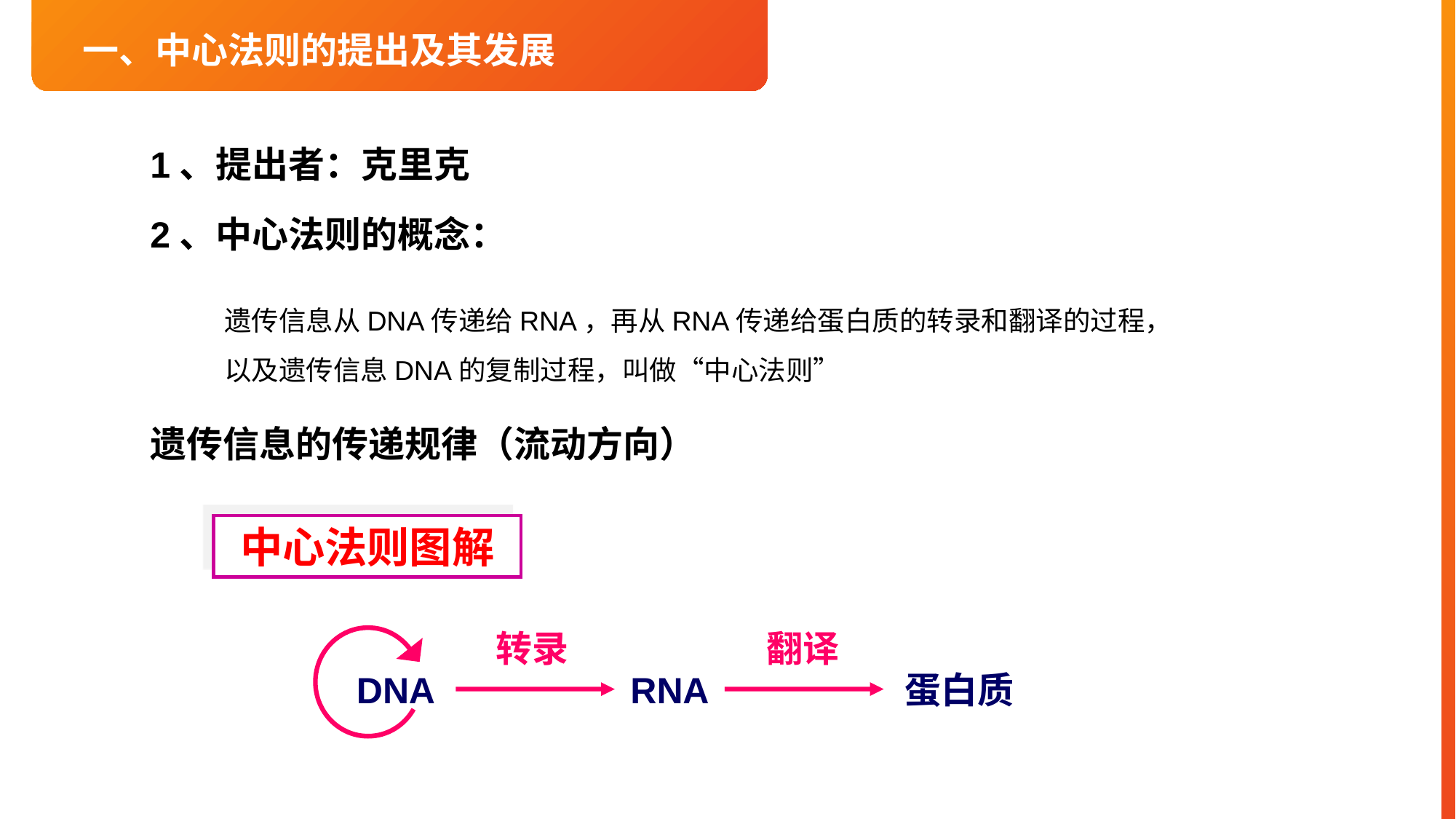

一、中心法则的提出及其发展
1、提出者：克里克
2、中心法则的概念：
遗传信息从DNA传递给RNA，再从RNA传递给蛋白质的转录和翻译的过程，以及遗传信息DNA的复制过程，叫做“中心法则”
遗传信息的传递规律（流动方向）
中心法则图解
转录
翻译

DNA
RNA
蛋白质